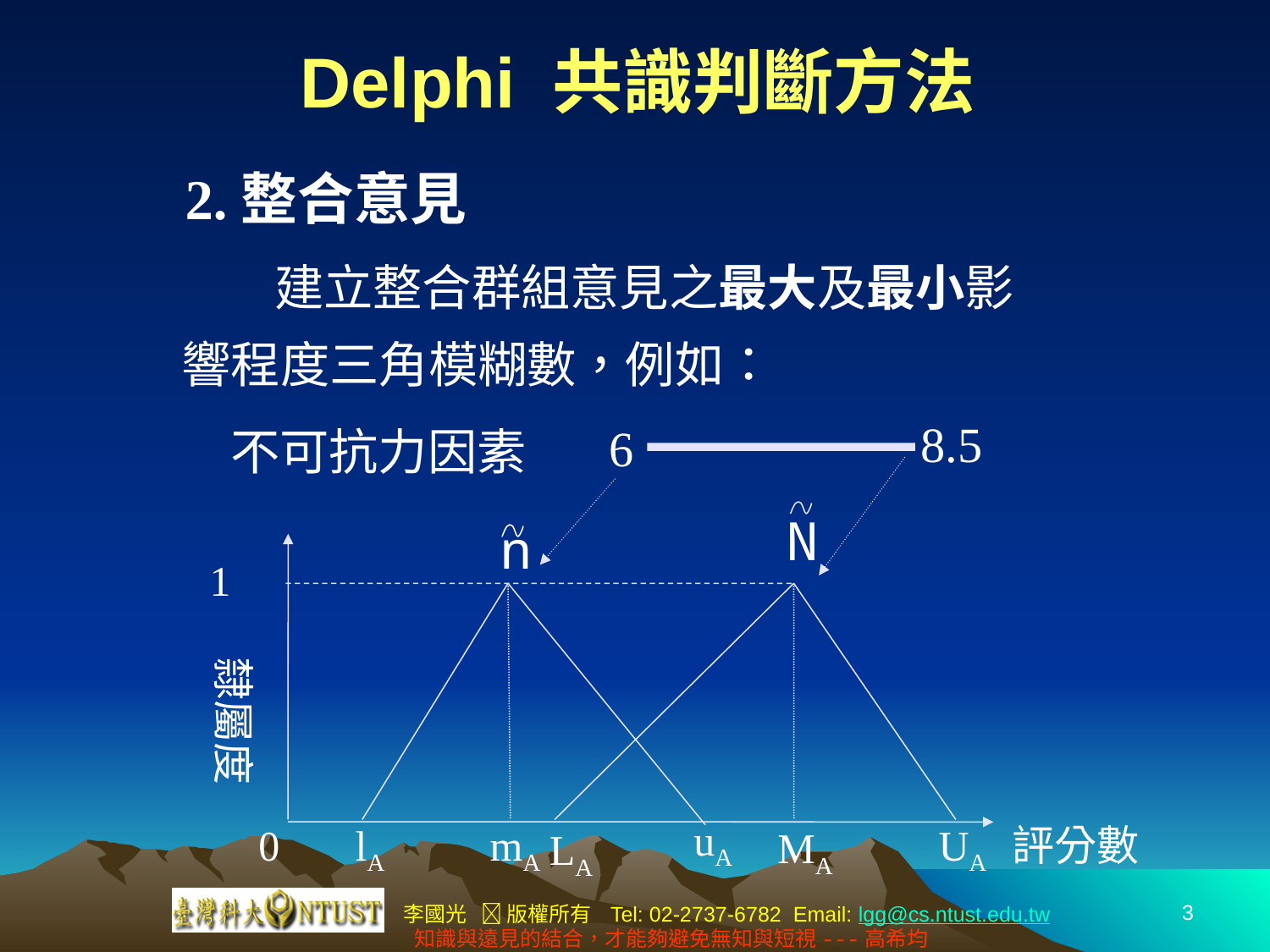

# Delphi 共識判斷方法
2.整合意見
建立整合群組意見之最大及最小影響程度三角模糊數，例如：
8.5
6
不可抗力因素

N

n

1

隸屬度
uA
評分數
0
lA
mA
UA
MA
LA

3